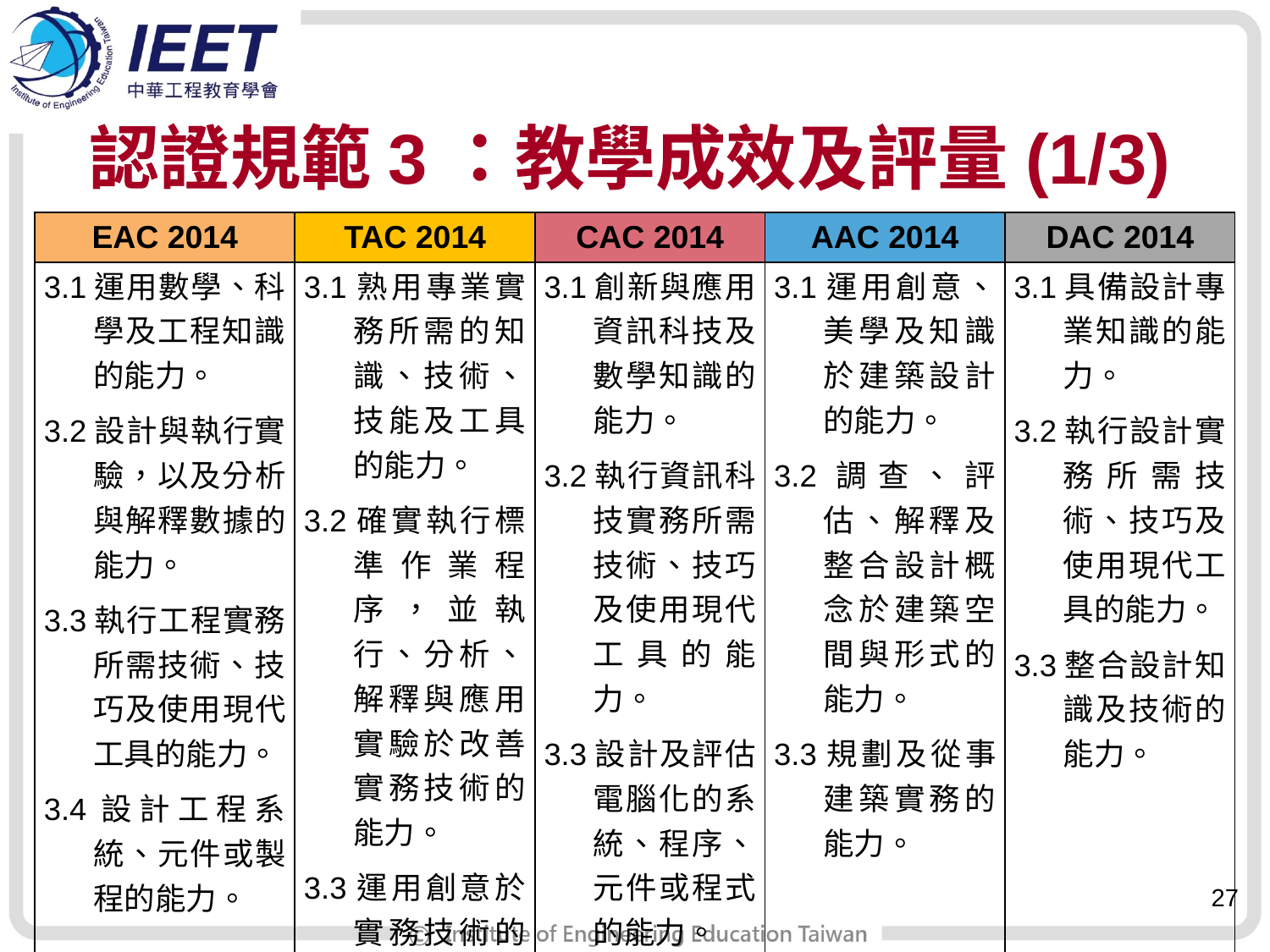

認證規範3：教學成效及評量(1/3)
| EAC 2014 | TAC 2014 | CAC 2014 | AAC 2014 | DAC 2014 |
| --- | --- | --- | --- | --- |
| 3.1 運用數學、科學及工程知識的能力。 3.2 設計與執行實驗，以及分析與解釋數據的能力。 3.3 執行工程實務所需技術、技巧及使用現代工具的能力。 3.4 設計工程系統、元件或製程的能力。 | 3.1 熟用專業實務所需的知識、技術、技能及工具的能力。 3.2 確實執行標準作業程序，並執行、分析、解釋與應用實驗於改善實務技術的能力。 3.3 運用創意於實務技術的能力。 | 3.1 創新與應用資訊科技及數學知識的能力。 3.2 執行資訊科技實務所需技術、技巧及使用現代工具的能力。 3.3 設計及評估電腦化的系統、程序、元件或程式的能力。 | 3.1 運用創意、美學及知識於建築設計的能力。 3.2 調查、評估、解釋及整合設計概念於建築空間與形式的能力。 3.3 規劃及從事建築實務的能力。 | 3.1 具備設計專業知識的能力。 3.2 執行設計實務所需技術、技巧及使用現代工具的能力。 3.3 整合設計知識及技術的能力。 |
27